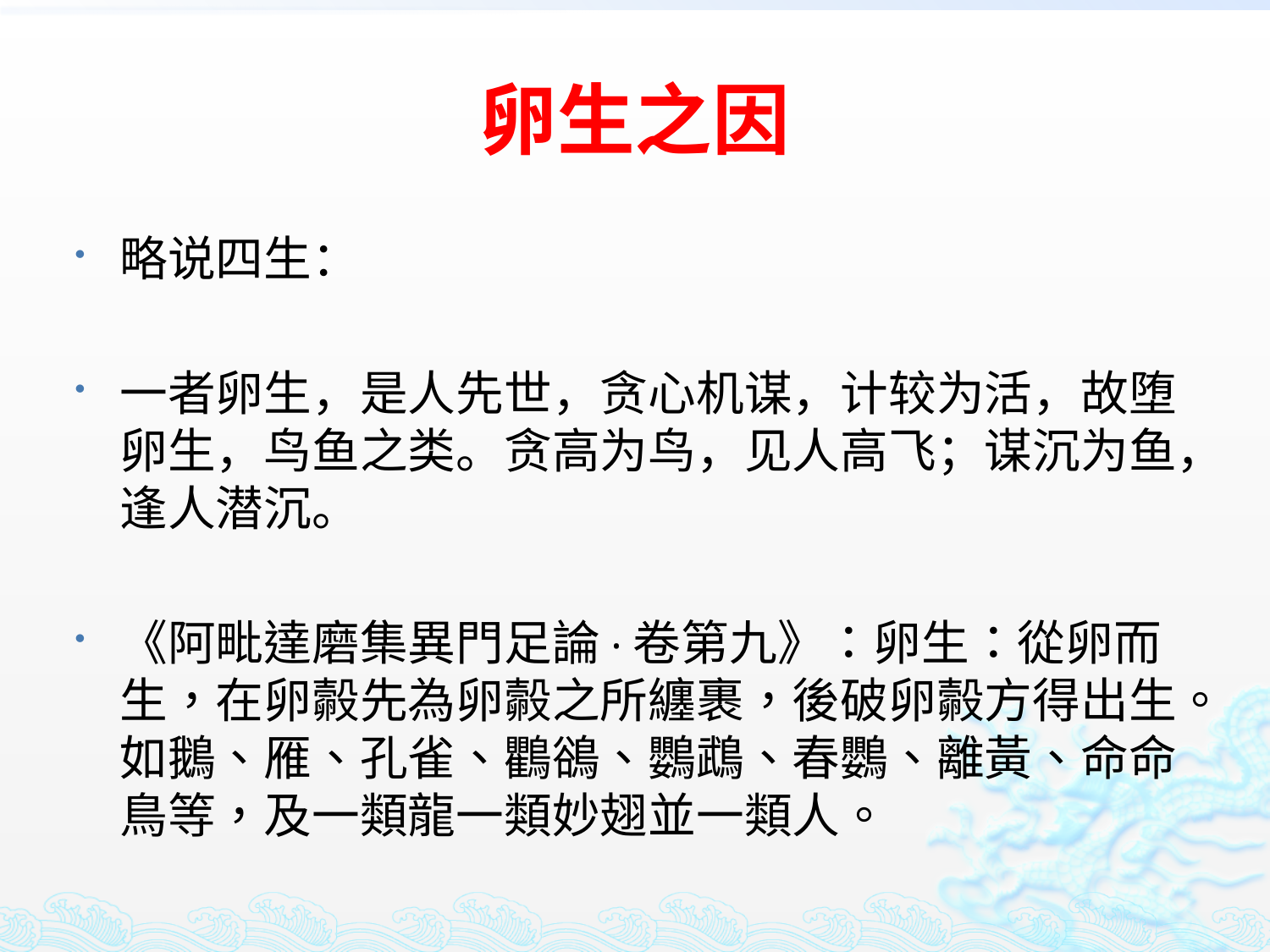

# 卵生之因
略说四生：

一者卵生，是人先世，贪心机谋，计较为活，故堕卵生，鸟鱼之类。贪高为鸟，见人高飞；谋沉为鱼，逢人潜沉。

《阿毗達磨集異門足論·卷第九》：卵生：從卵而生，在卵㲉先為卵㲉之所纏裹，後破卵㲉方得出生。如鵝、雁、孔雀、鸜鵒、鸚鵡、春鸚、離黃、命命鳥等，及一類龍一類妙翅並一類人。